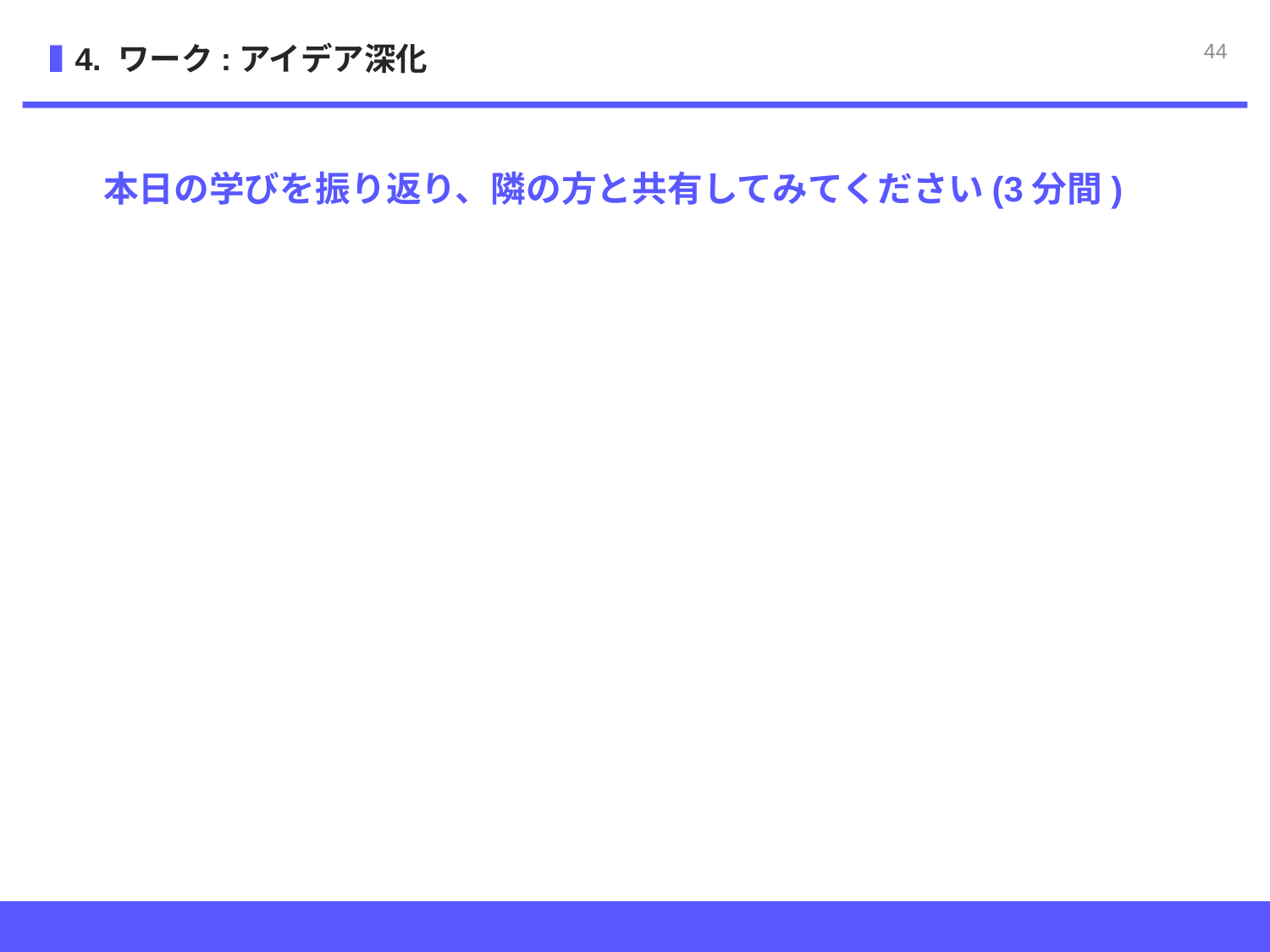

44
4. ワーク:アイデア深化

本日の学びを振り返り、隣の方と共有してみてください(3分間)